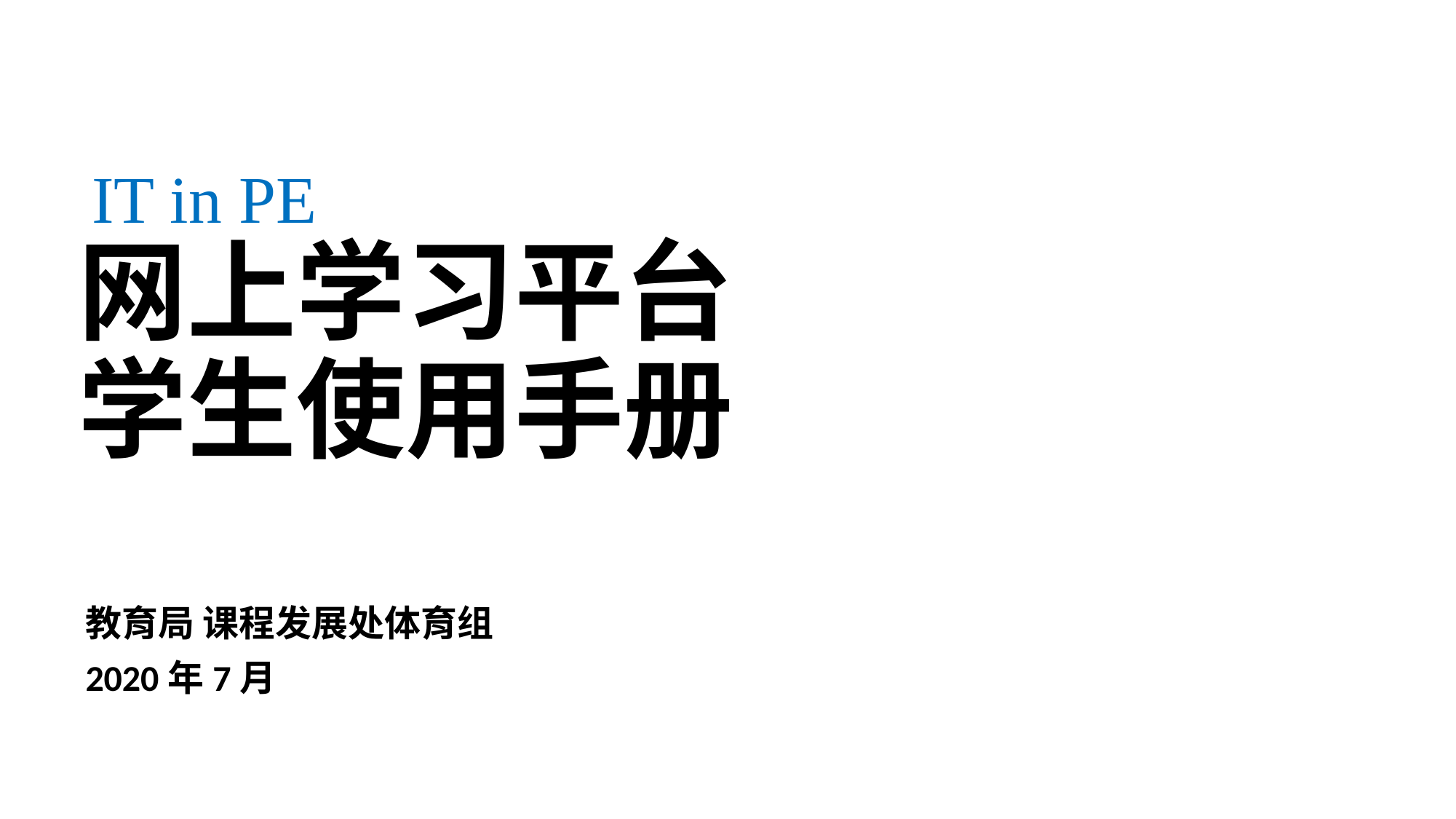

# IT in PE 网上学习平台 学生使用手册

教育局 课程发展处体育组
2020年7月
1